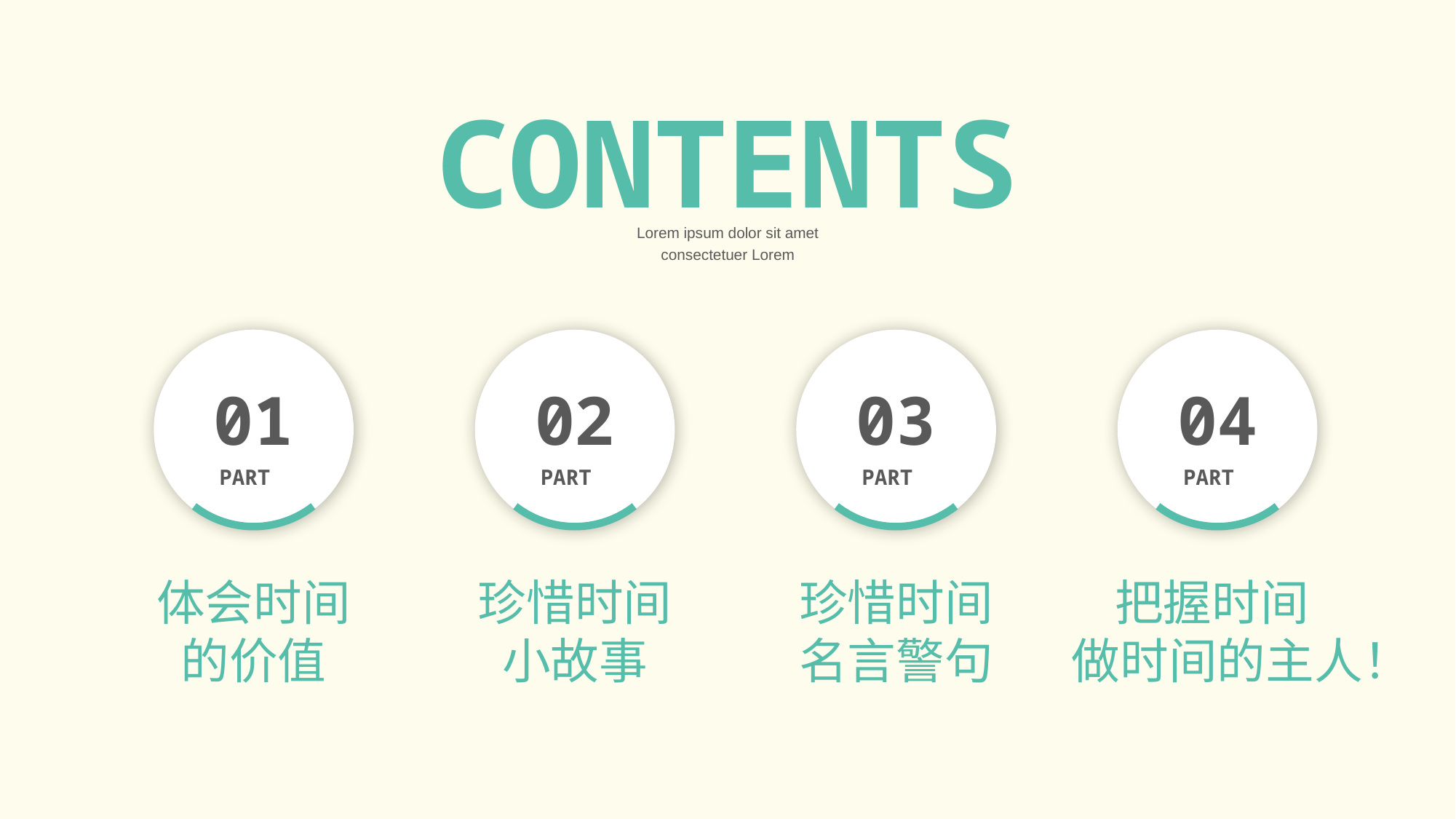

CONTENTS
Lorem ipsum dolor sit amet consectetuer Lorem

01
PART

02
PART

03
PART

04
PART
体会时间
的价值
珍惜时间
小故事
珍惜时间
名言警句
把握时间
做时间的主人！